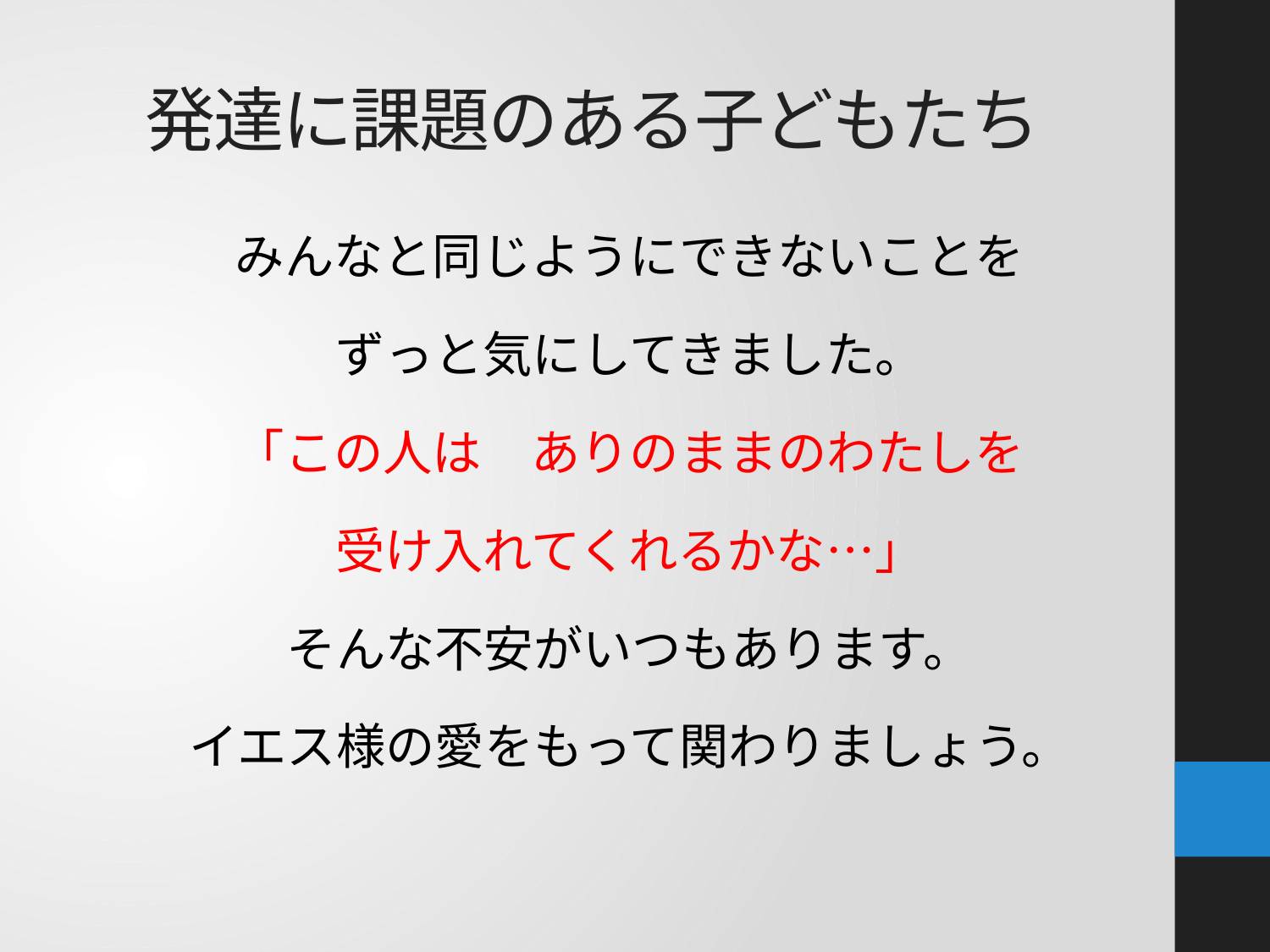

# 発達に課題のある子どもたち
みんなと同じようにできないことを
ずっと気にしてきました。
「この人は　ありのままのわたしを
受け入れてくれるかな…」
そんな不安がいつもあります。
イエス様の愛をもって関わりましょう。